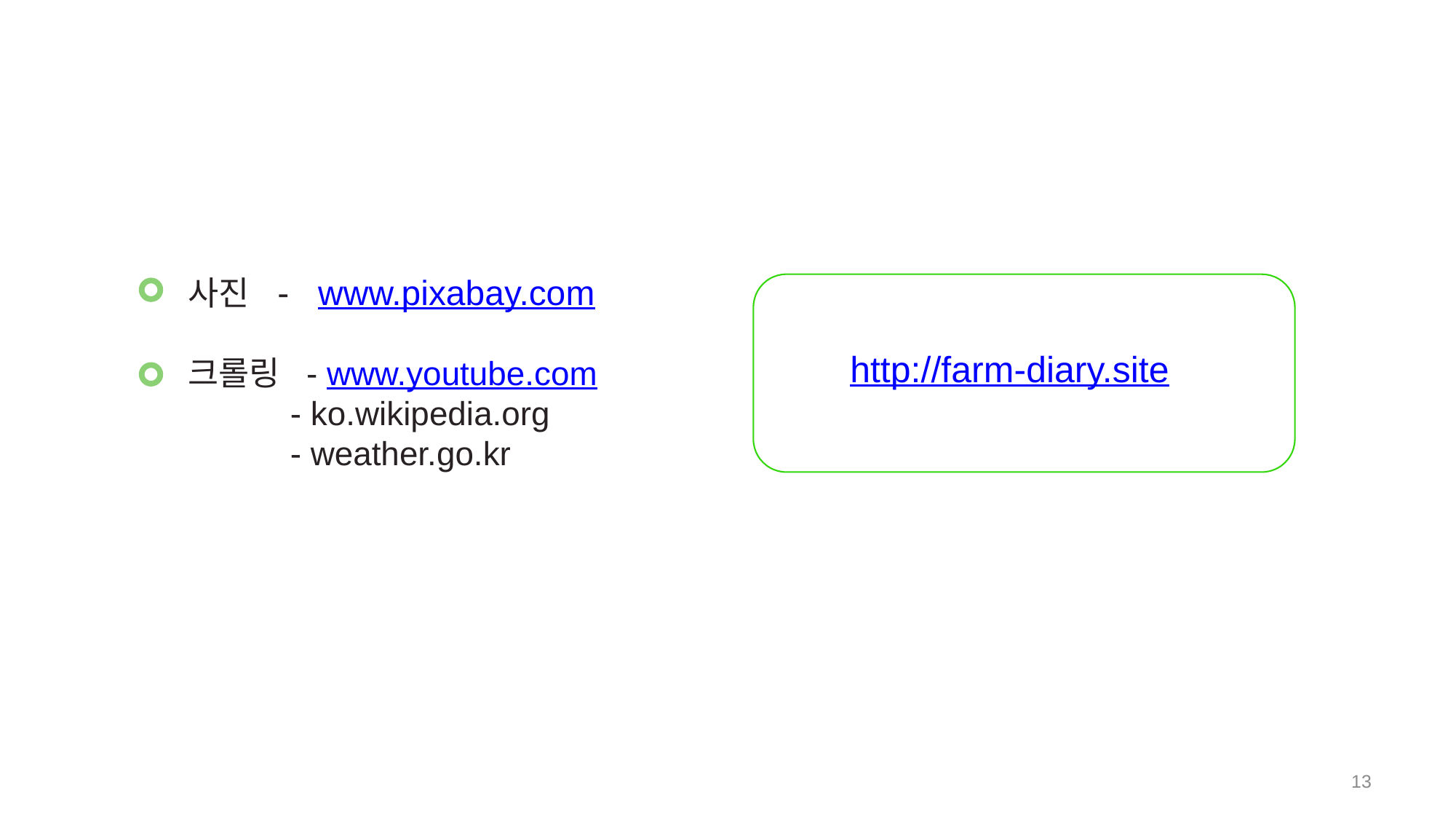

사진  -   www.pixabay.com

크롤링  - www.youtube.com
           - ko.wikipedia.org
           - weather.go.kr

http://farm-diary.site

13